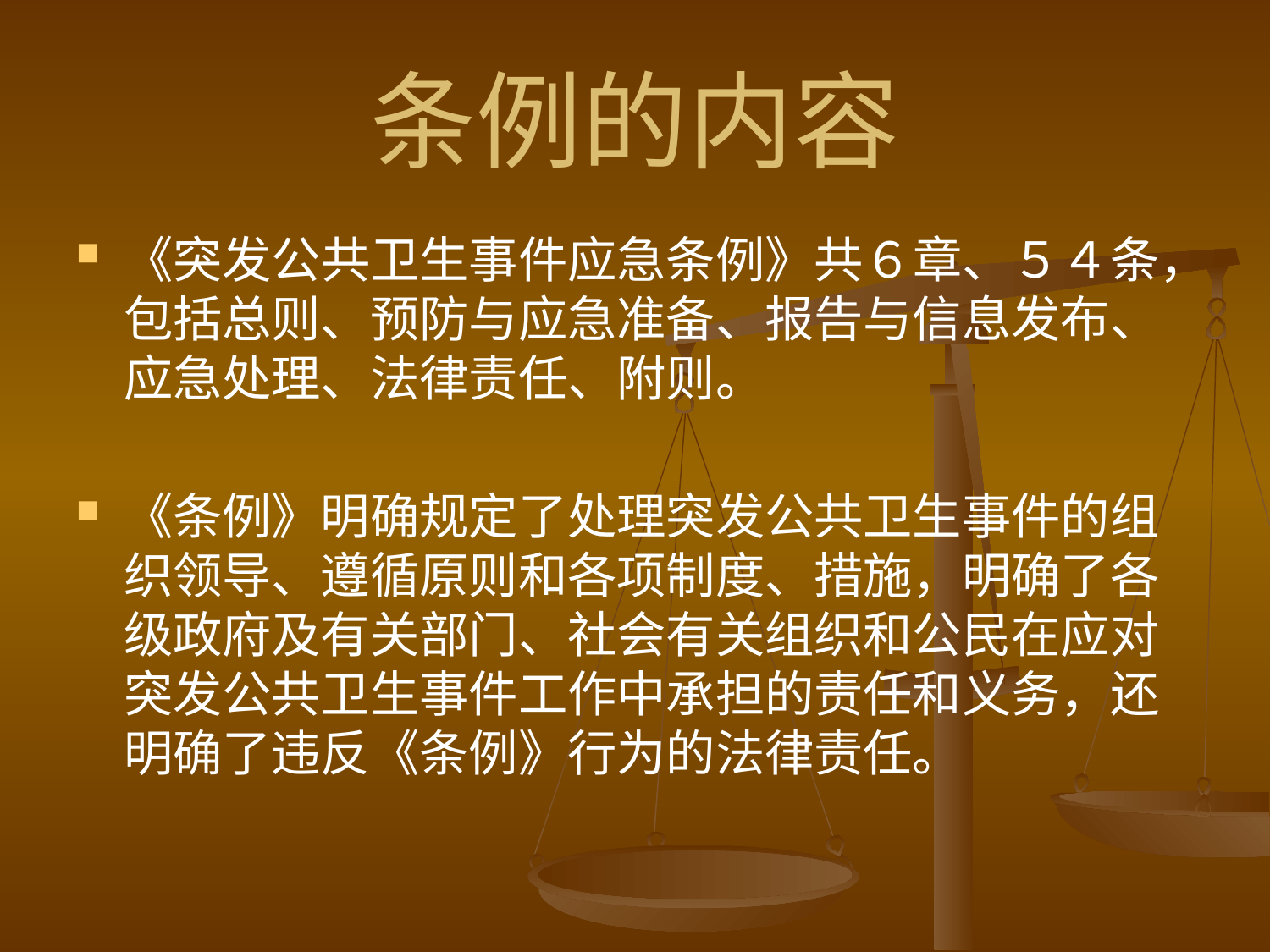

# 条例的内容
《突发公共卫生事件应急条例》共６章、５４条，包括总则、预防与应急准备、报告与信息发布、应急处理、法律责任、附则。

《条例》明确规定了处理突发公共卫生事件的组织领导、遵循原则和各项制度、措施，明确了各级政府及有关部门、社会有关组织和公民在应对突发公共卫生事件工作中承担的责任和义务，还明确了违反《条例》行为的法律责任。